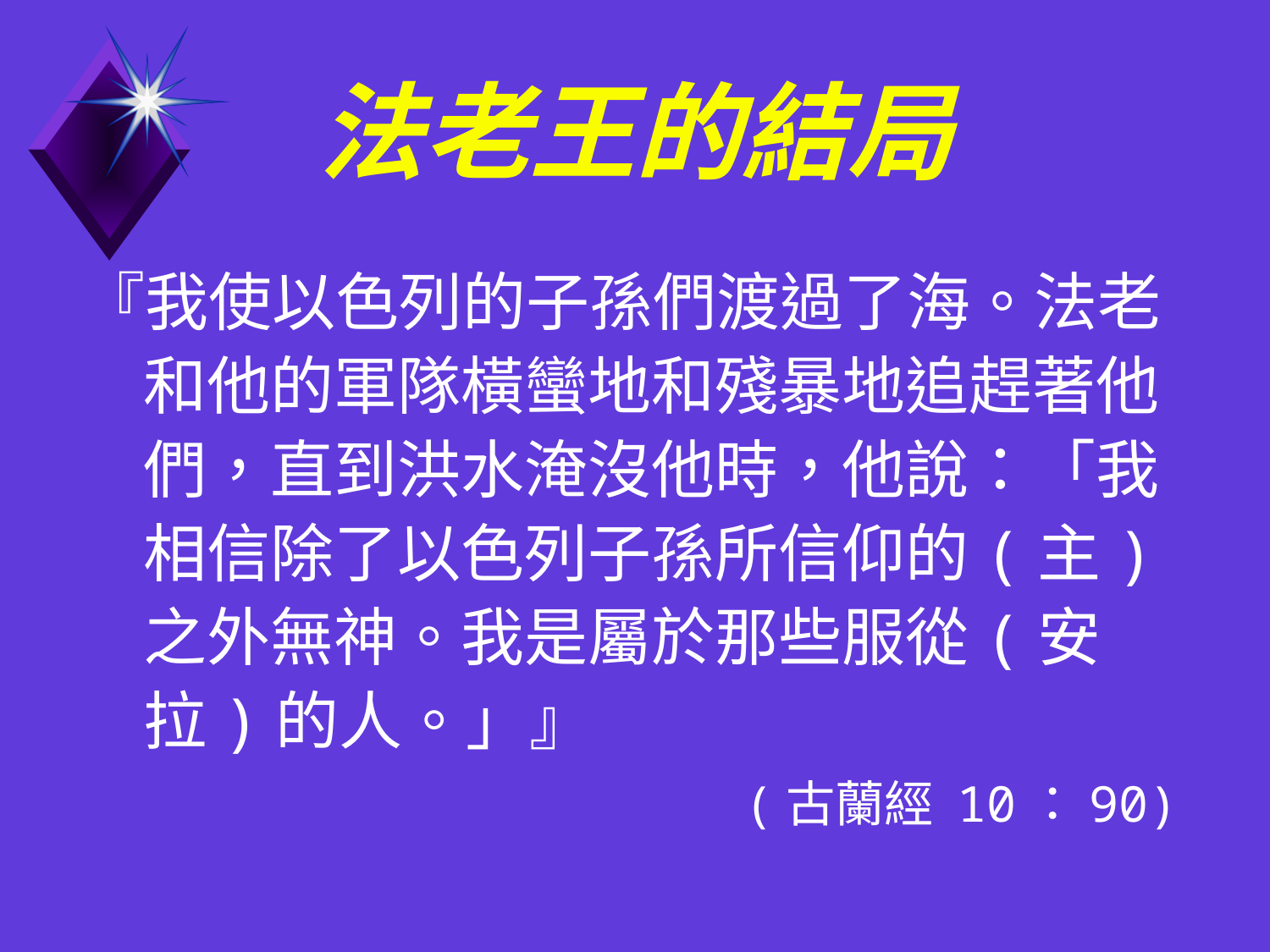

# 法老王的結局
『我使以色列的子孫們渡過了海。法老和他的軍隊橫蠻地和殘暴地追趕著他 們，直到洪水淹沒他時，他說：「我相信除了以色列子孫所信仰的(主)之外無神。我是屬於那些服從(安拉)的人。」』
(古蘭經 10：90)